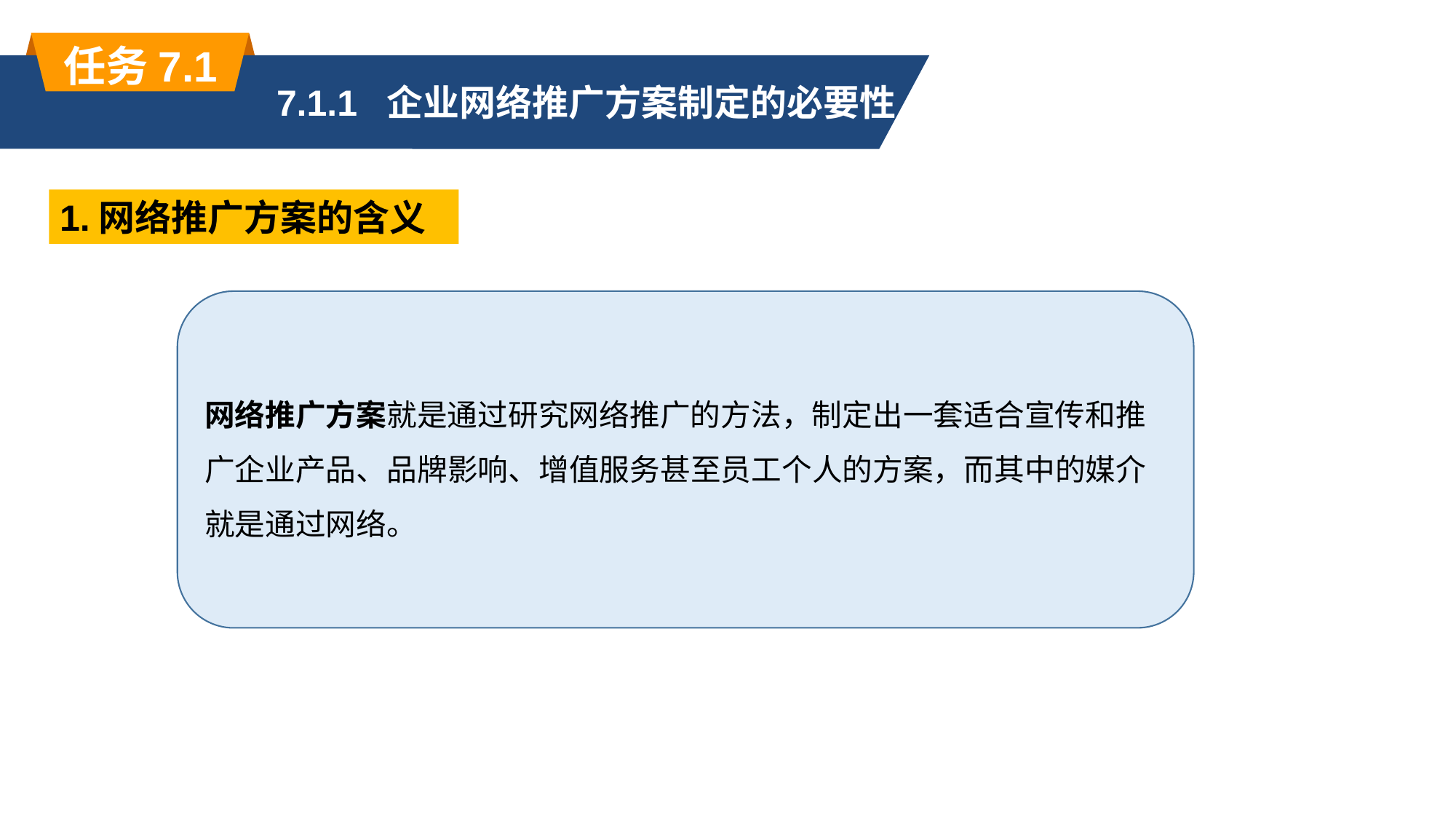

任务7.1

7.1.1  企业网络推广方案制定的必要性
1.网络推广方案的含义
网络推广方案就是通过研究网络推广的方法，制定出一套适合宣传和推广企业产品、品牌影响、增值服务甚至员工个人的方案，而其中的媒介就是通过网络。